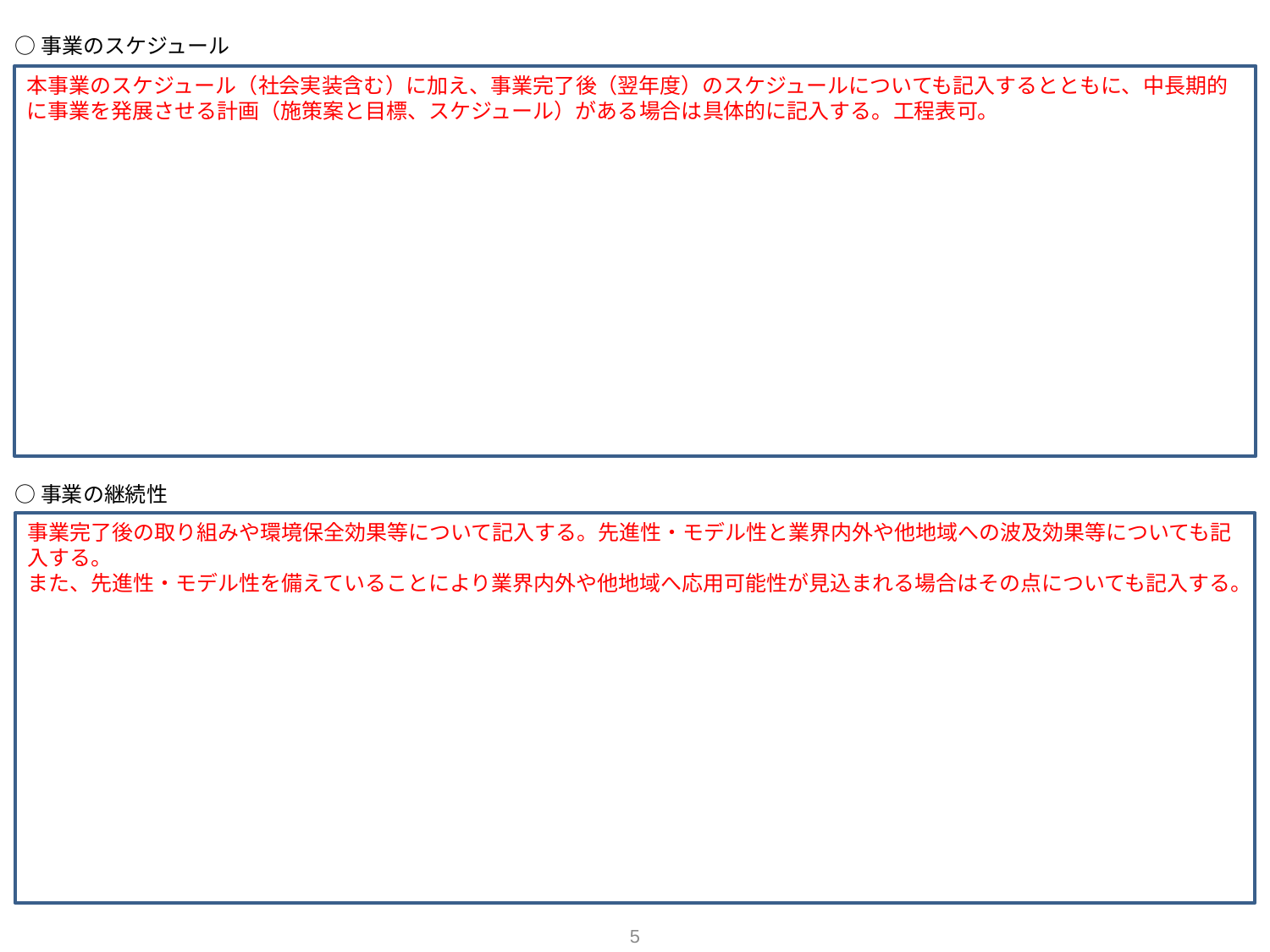

○事業のスケジュール
本事業のスケジュール（社会実装含む）に加え、事業完了後（翌年度）のスケジュールについても記入するとともに、中長期的に事業を発展させる計画（施策案と目標、スケジュール）がある場合は具体的に記入する。工程表可。

○事業の継続性
事業完了後の取り組みや環境保全効果等について記入する。先進性・モデル性と業界内外や他地域への波及効果等についても記入する。
また、先進性・モデル性を備えていることにより業界内外や他地域へ応用可能性が見込まれる場合はその点についても記入する。
5